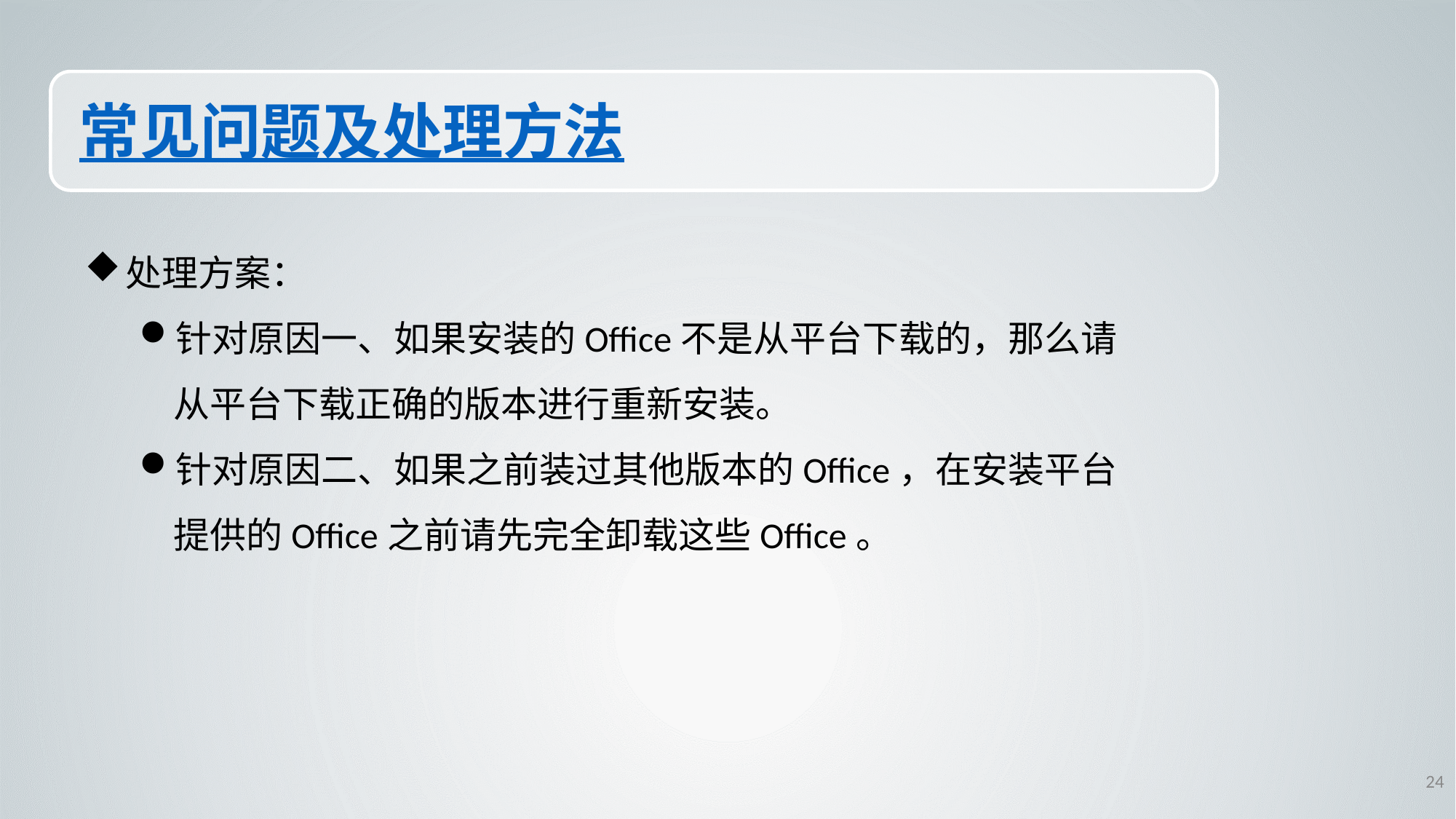

# 常见问题及处理方法
处理方案：
针对原因一、如果安装的Office不是从平台下载的，那么请从平台下载正确的版本进行重新安装。
针对原因二、如果之前装过其他版本的Office，在安装平台提供的Office之前请先完全卸载这些Office。
24